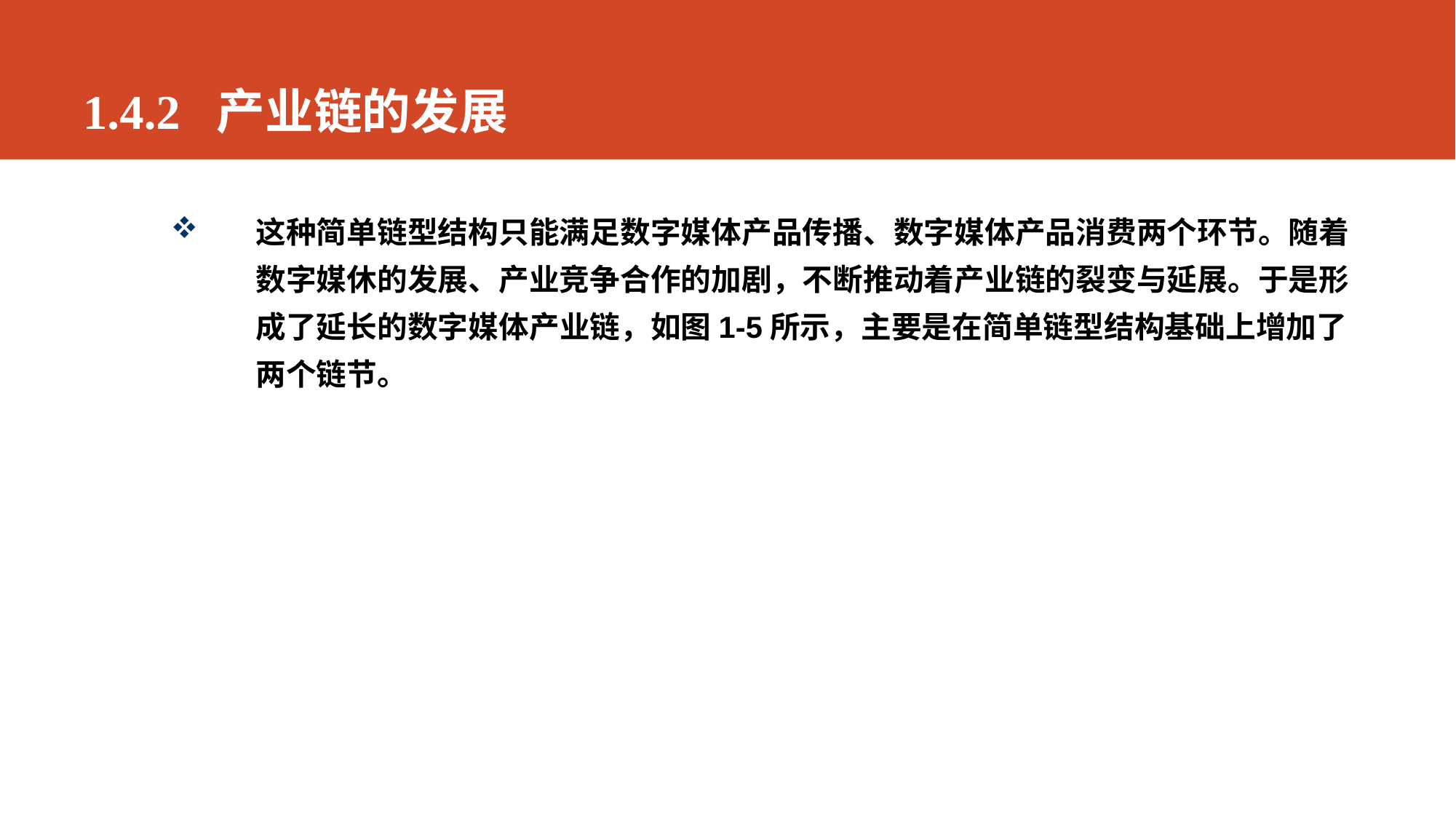

# 1.4.2  产业链的发展
这种简单链型结构只能满足数字媒体产品传播、数字媒体产品消费两个环节。随着数字媒休的发展、产业竞争合作的加剧，不断推动着产业链的裂变与延展。于是形成了延长的数字媒体产业链，如图1-5所示，主要是在简单链型结构基础上增加了两个链节。